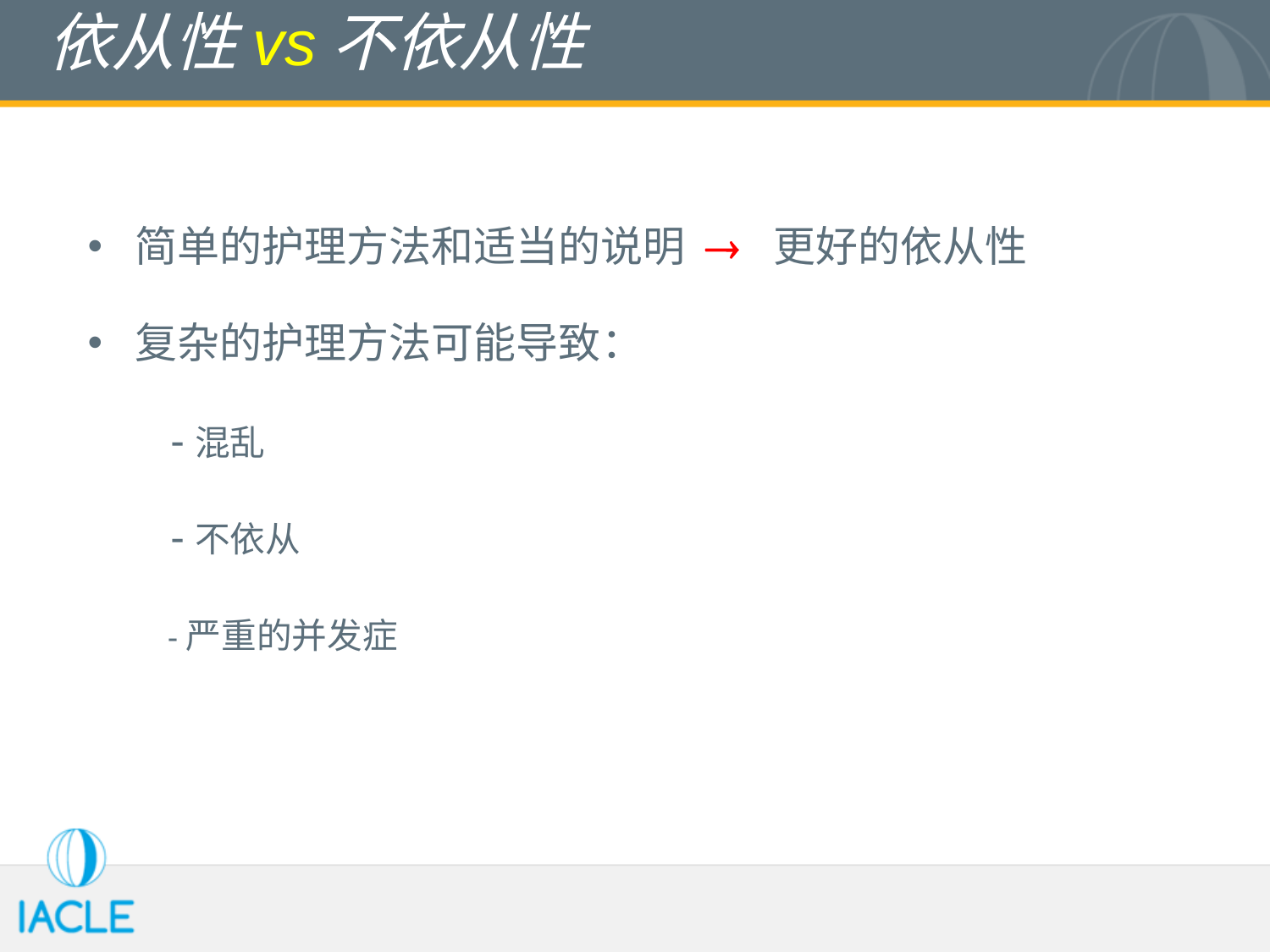

# 依从性vs不依从性
简单的护理方法和适当的说明 →  更好的依从性
复杂的护理方法可能导致：
       -混乱
       -不依从
         -严重的并发症